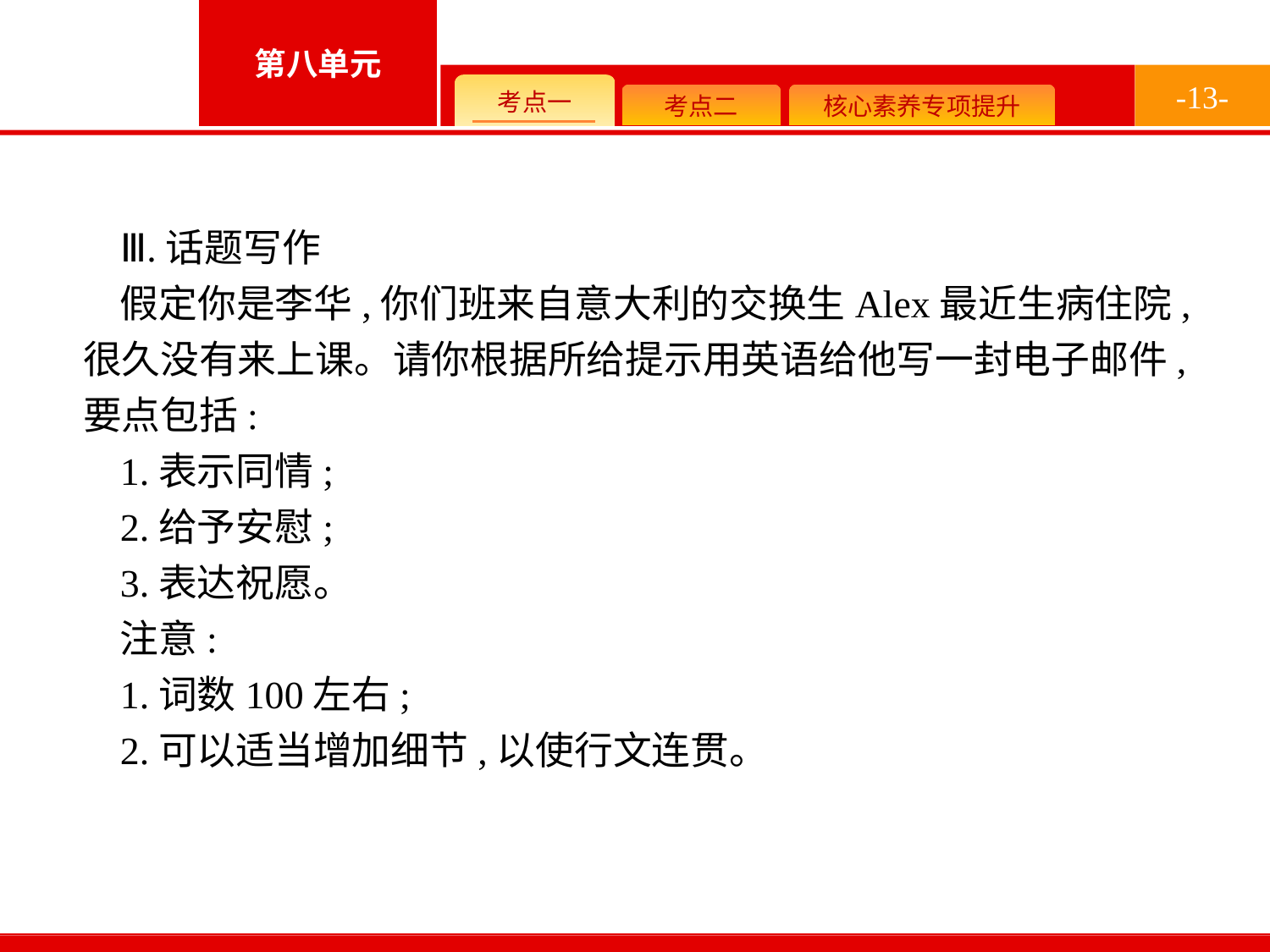

-13-
Ⅲ.话题写作
假定你是李华,你们班来自意大利的交换生Alex最近生病住院,很久没有来上课。请你根据所给提示用英语给他写一封电子邮件,要点包括:
1.表示同情;
2.给予安慰;
3.表达祝愿。
注意:
1.词数100左右;
2.可以适当增加细节,以使行文连贯。